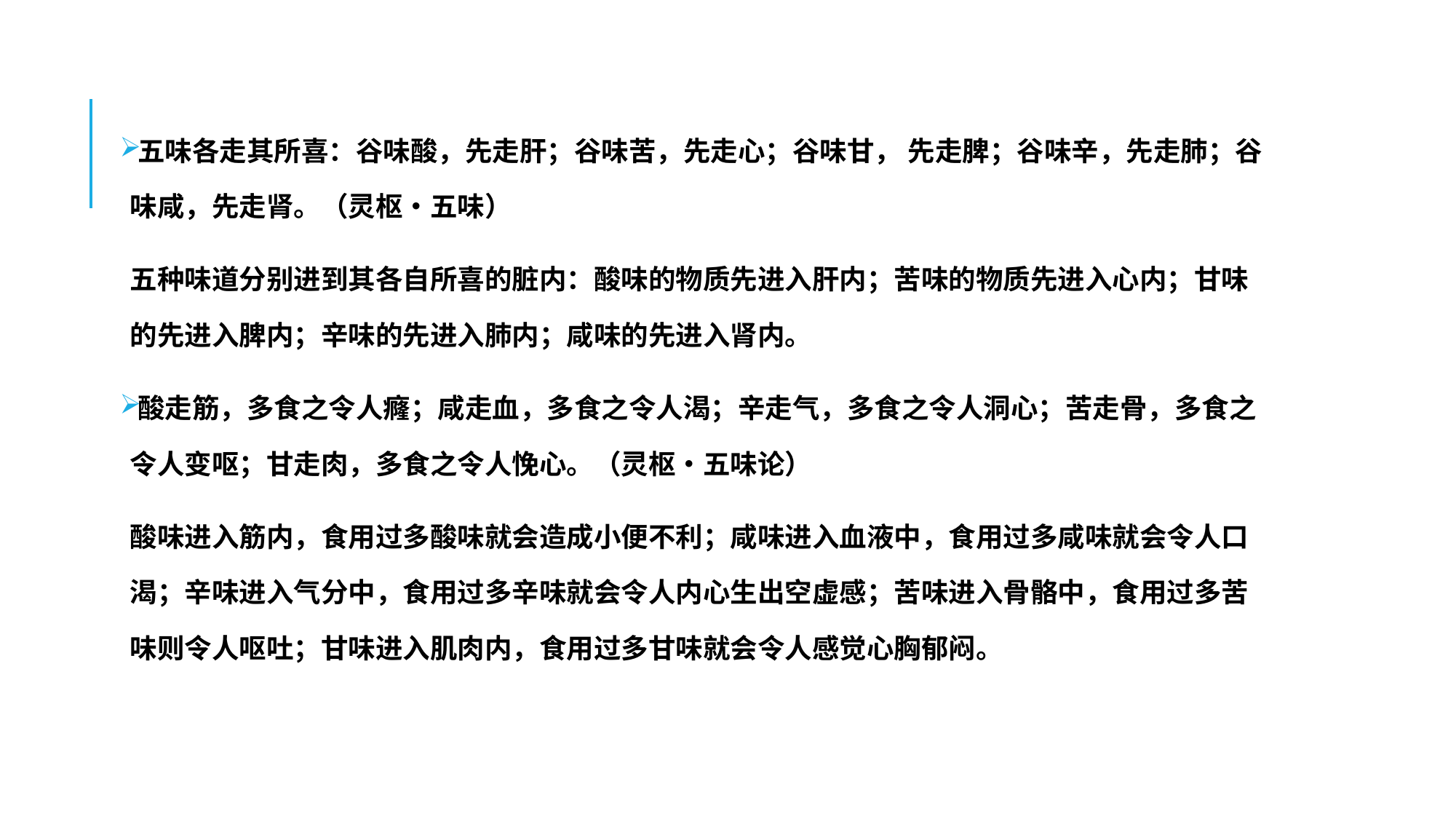

五味各走其所喜：谷味酸，先走肝；谷味苦，先走心；谷味甘， 先走脾；谷味辛，先走肺；谷味咸，先走肾。（灵枢•五味）
五种味道分别进到其各自所喜的脏内：酸味的物质先进入肝内；苦味的物质先进入心内；甘味的先进入脾内；辛味的先进入肺内；咸味的先进入肾内。
酸走筋，多食之令人癃；咸走血，多食之令人渴；辛走气，多食之令人洞心；苦走骨，多食之令人变呕；甘走肉，多食之令人悗心。（灵枢•五味论）
酸味进入筋内，食用过多酸味就会造成小便不利；咸味进入血液中，食用过多咸味就会令人口渴；辛味进入气分中，食用过多辛味就会令人内心生出空虚感；苦味进入骨骼中，食用过多苦味则令人呕吐；甘味进入肌肉内，食用过多甘味就会令人感觉心胸郁闷。